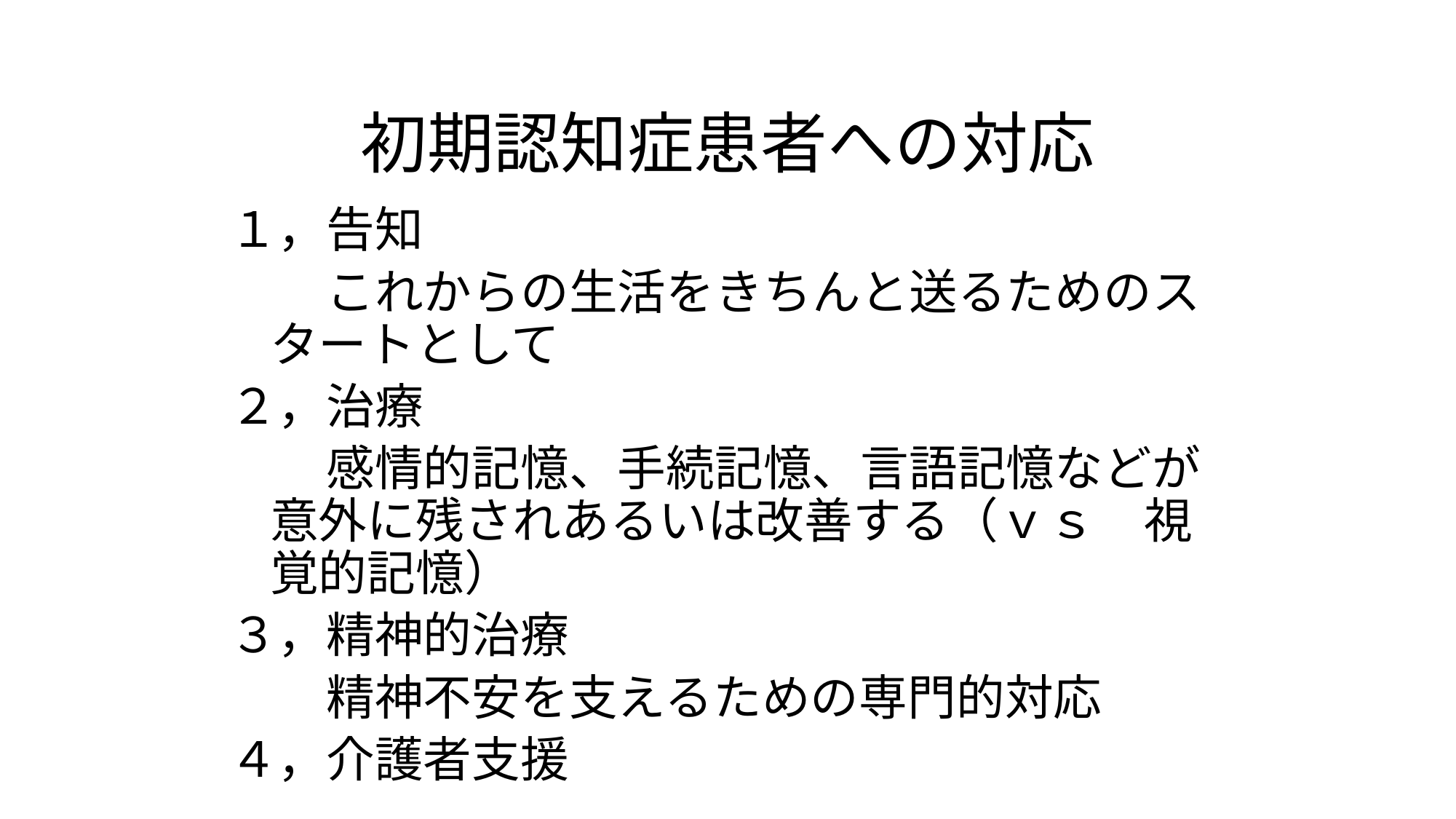

# 初期認知症患者への対応
１，告知
　　これからの生活をきちんと送るためのスタートとして
２，治療
　　感情的記憶、手続記憶、言語記憶などが意外に残されあるいは改善する（ｖｓ　視覚的記憶）
３，精神的治療
　　精神不安を支えるための専門的対応
４，介護者支援